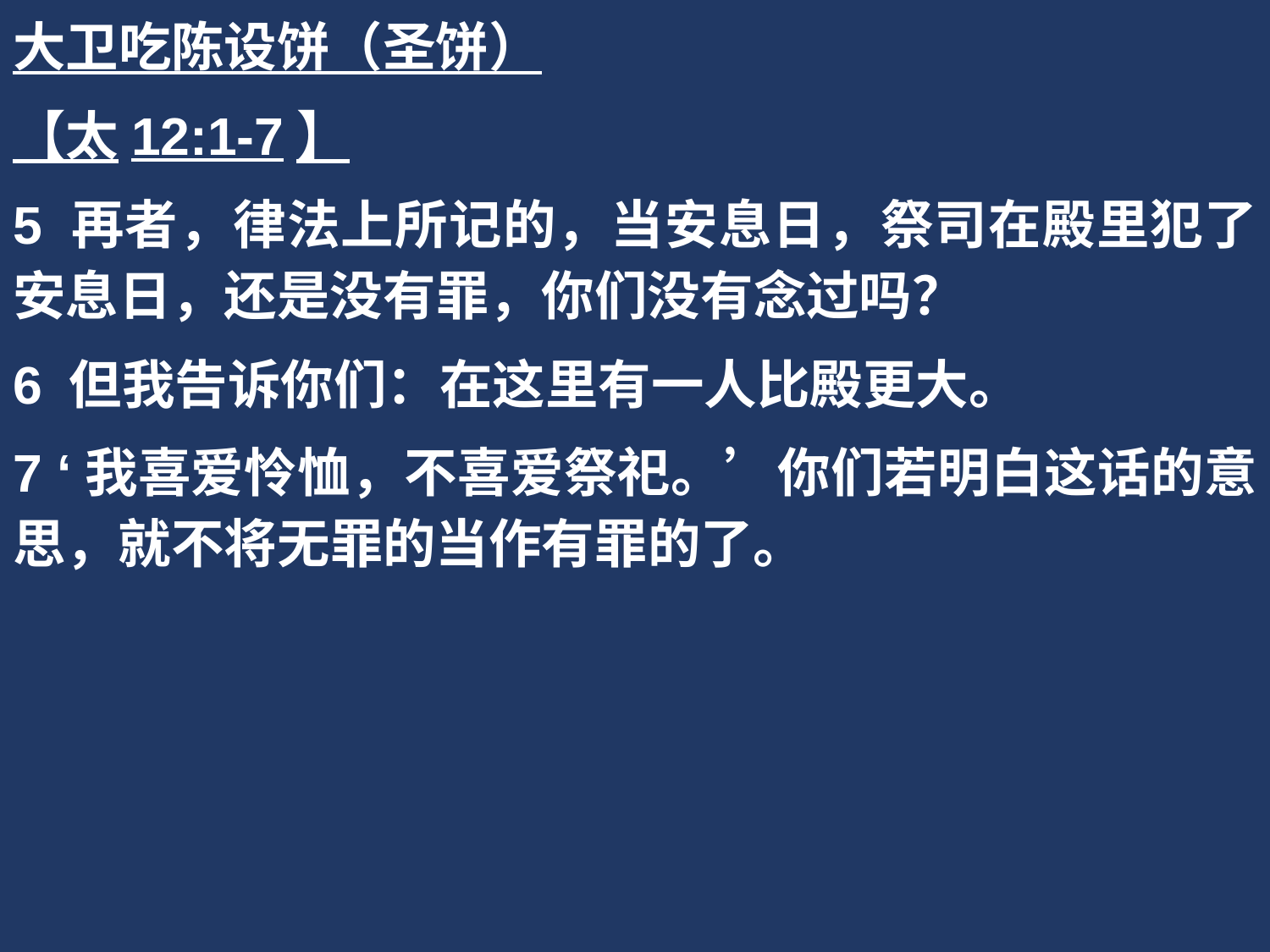

大卫吃陈设饼（圣饼）
【太12:1-7】
5 再者，律法上所记的，当安息日，祭司在殿里犯了安息日，还是没有罪，你们没有念过吗？
6 但我告诉你们：在这里有一人比殿更大。
7 ‘我喜爱怜恤，不喜爱祭祀。’你们若明白这话的意思，就不将无罪的当作有罪的了。